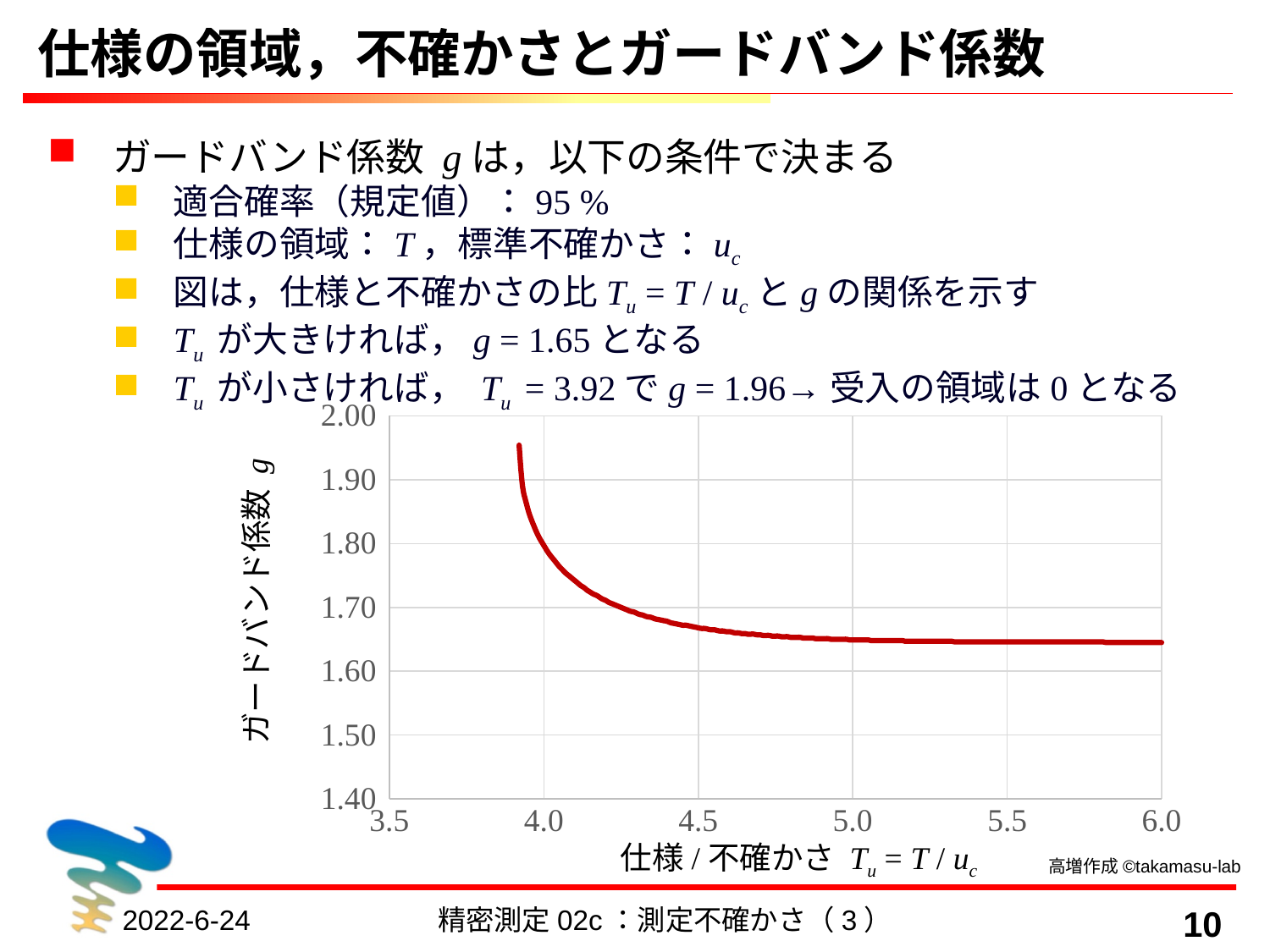

# 仕様の領域，不確かさとガードバンド係数
ガードバンド係数 gは，以下の条件で決まる
適合確率（規定値）：95 %
仕様の領域：T，標準不確かさ：uc
図は，仕様と不確かさの比Tu = T / ucとgの関係を示す
Tu が大きければ，g = 1.65となる
Tu が小さければ， Tu  = 3.92でg = 1.96→受入の領域は0となる

### Chart

| Category |  |
|---|---|
ガードバンド係数 g
仕様/不確かさ Tu = T / uc
高増作成©takamasu-lab
2022-6-24
精密測定02c：測定不確かさ（3）
10